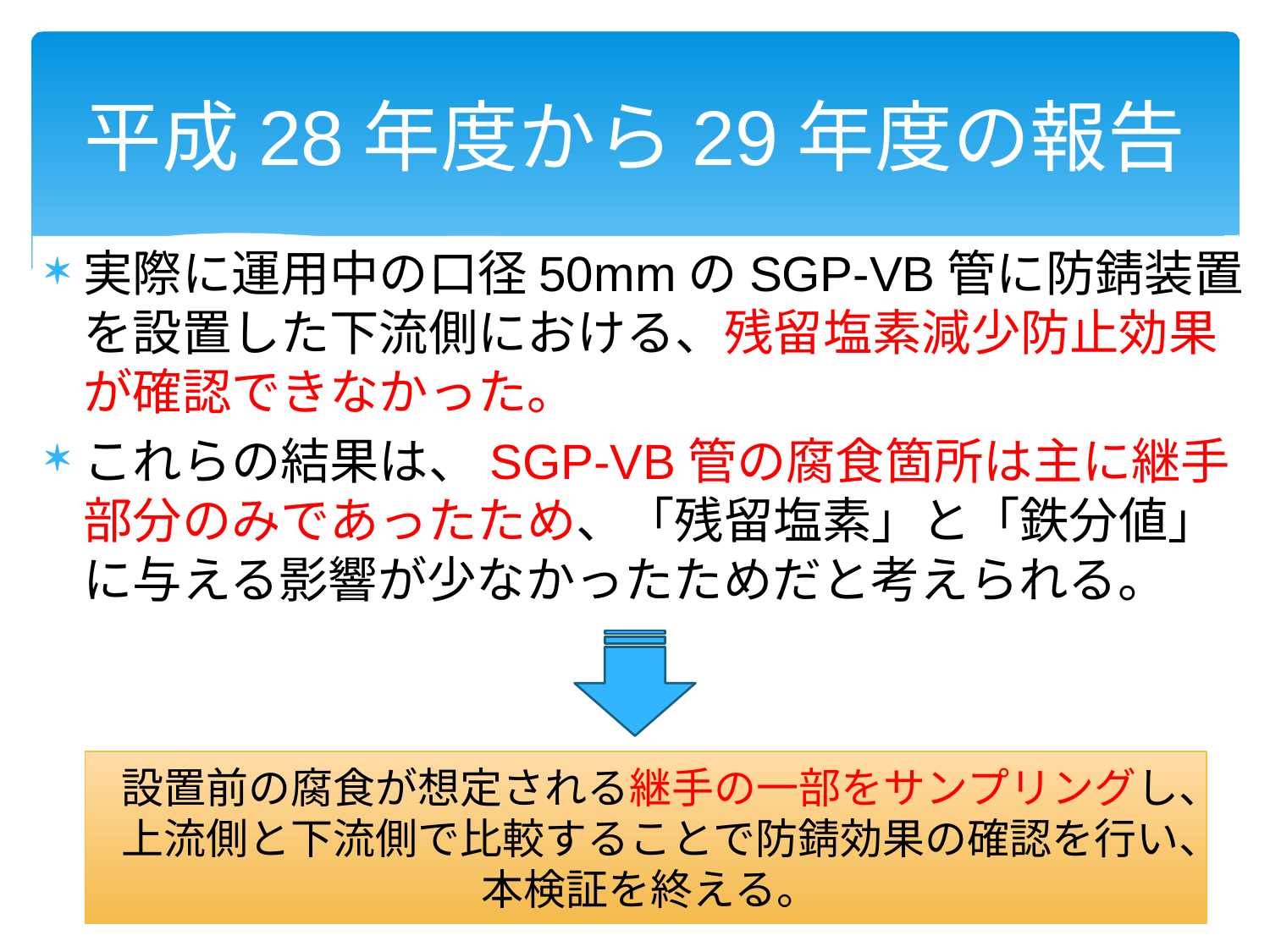

# 平成28年度から29年度の報告
実際に運用中の口径50mmのSGP‐VB管に防錆装置を設置した下流側における、残留塩素減少防止効果が確認できなかった。
これらの結果は、SGP‐VB管の腐食箇所は主に継手部分のみであったため、「残留塩素」と「鉄分値」に与える影響が少なかったためだと考えられる。

設置前の腐食が想定される継手の一部をサンプリングし、
上流側と下流側で比較することで防錆効果の確認を行い、
本検証を終える。
5